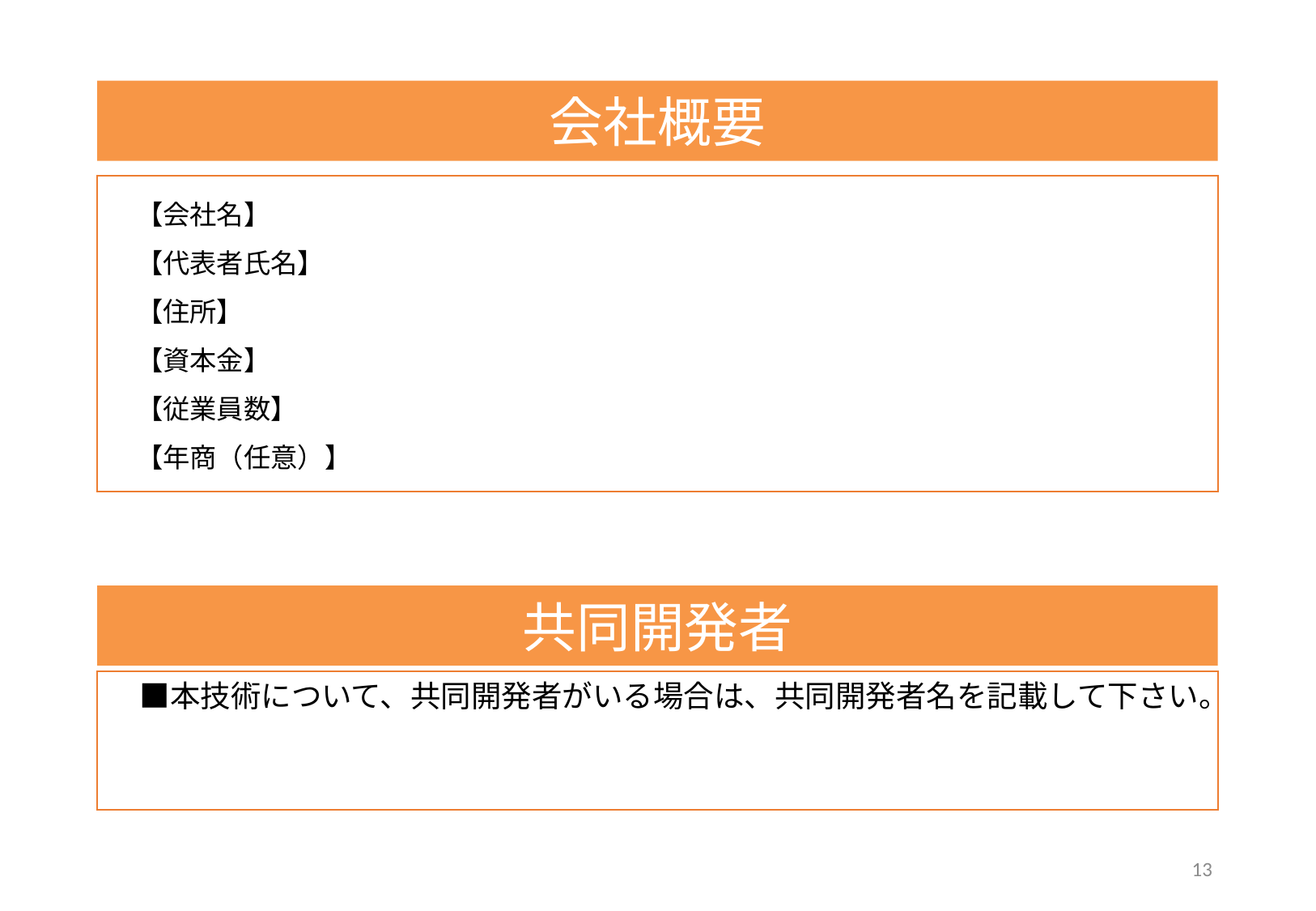

会社概要
　【会社名】
　【代表者氏名】
　【住所】
　【資本金】
　【従業員数】
　【年商（任意）】

共同開発者
　■本技術について、共同開発者がいる場合は、共同開発者名を記載して下さい。

13